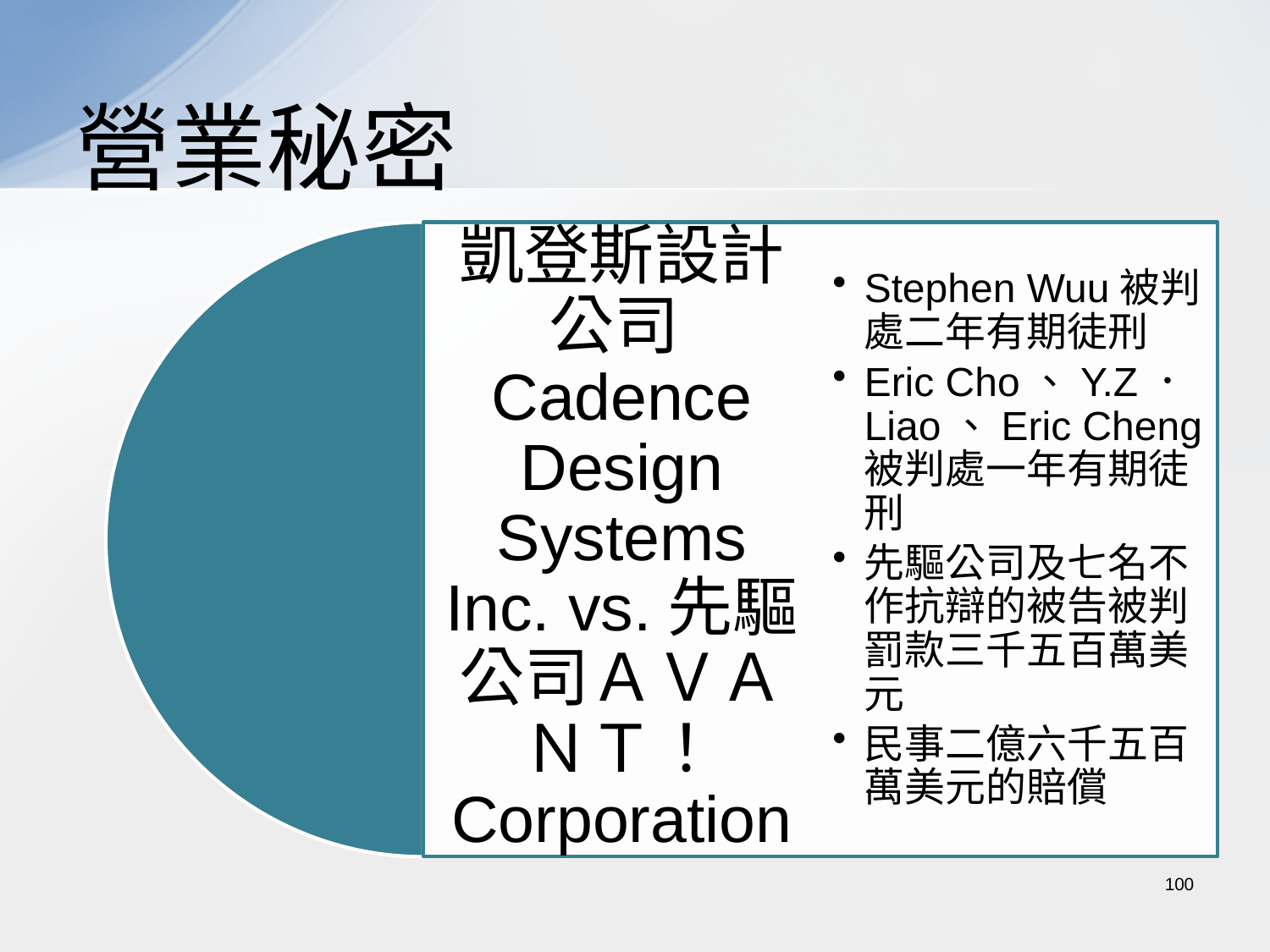

# 營業秘密
凱登斯設計公司Cadence Design Systems Inc. vs.先驅公司ＡＶＡＮＴ！ Corporation
Stephen Wuu被判處二年有期徒刑
Eric Cho、Y.Z．Liao、Eric Cheng被判處一年有期徒刑
先驅公司及七名不作抗辯的被告被判罰款三千五百萬美元
民事二億六千五百萬美元的賠償
100